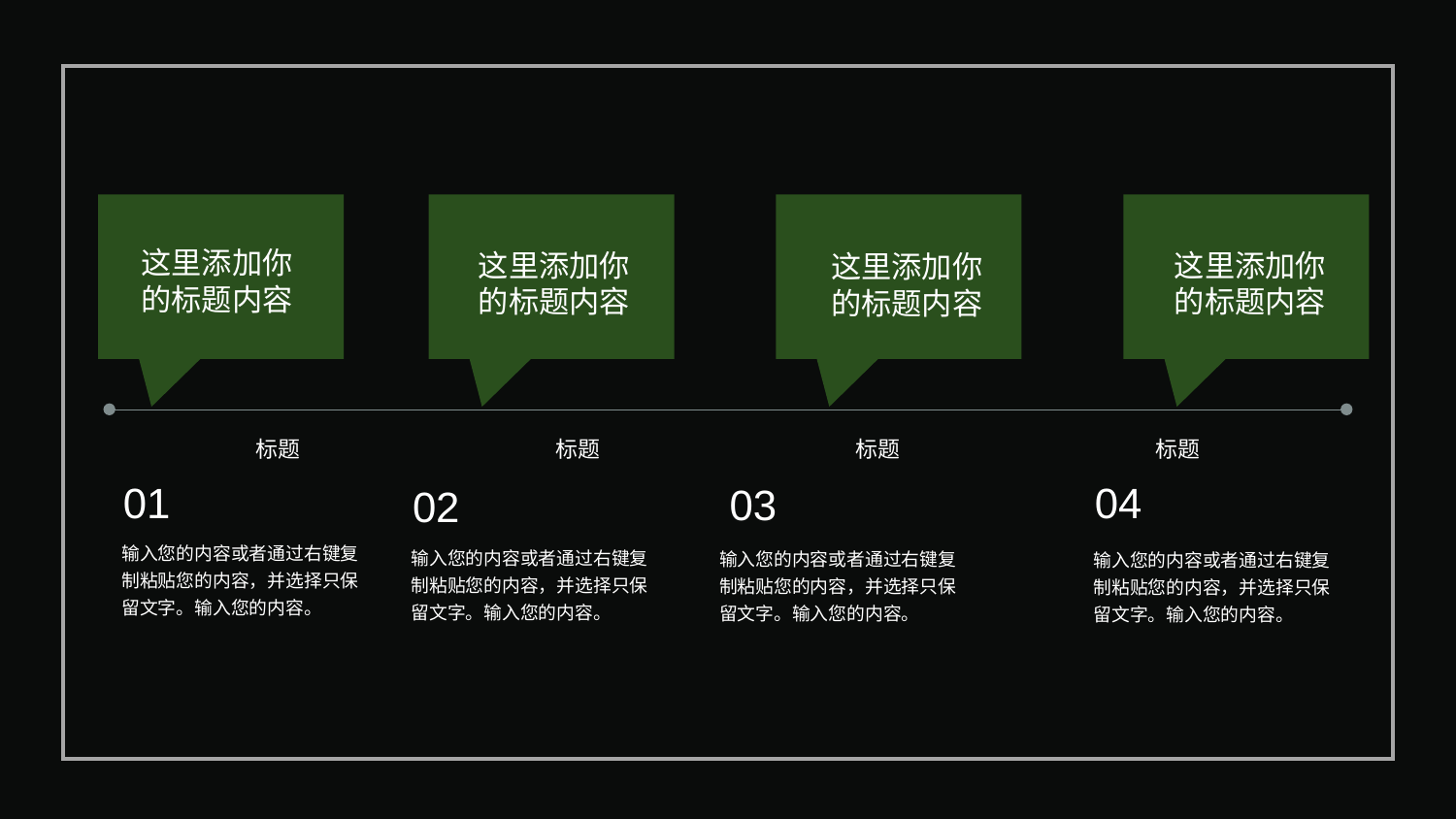

这里添加你
的标题内容

这里添加你
的标题内容

这里添加你
的标题内容

这里添加你
的标题内容
标题
标题
标题
标题
04
01
03
02
输入您的内容或者通过右键复制粘贴您的内容，并选择只保留文字。输入您的内容。
输入您的内容或者通过右键复制粘贴您的内容，并选择只保留文字。输入您的内容。
输入您的内容或者通过右键复制粘贴您的内容，并选择只保留文字。输入您的内容。
输入您的内容或者通过右键复制粘贴您的内容，并选择只保留文字。输入您的内容。